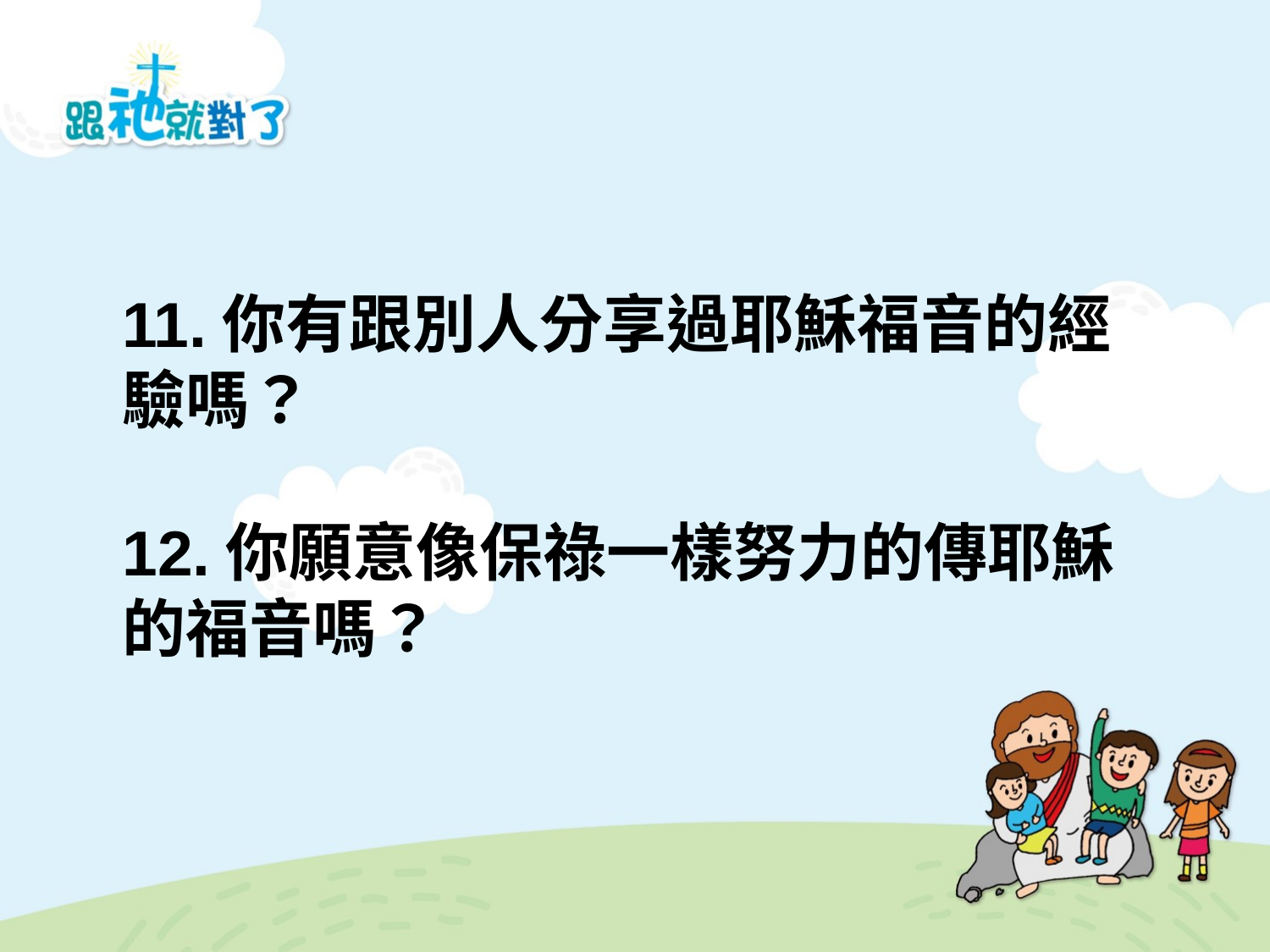

11.你有跟別人分享過耶穌福音的經驗嗎？

12.你願意像保祿一樣努力的傳耶穌的福音嗎？